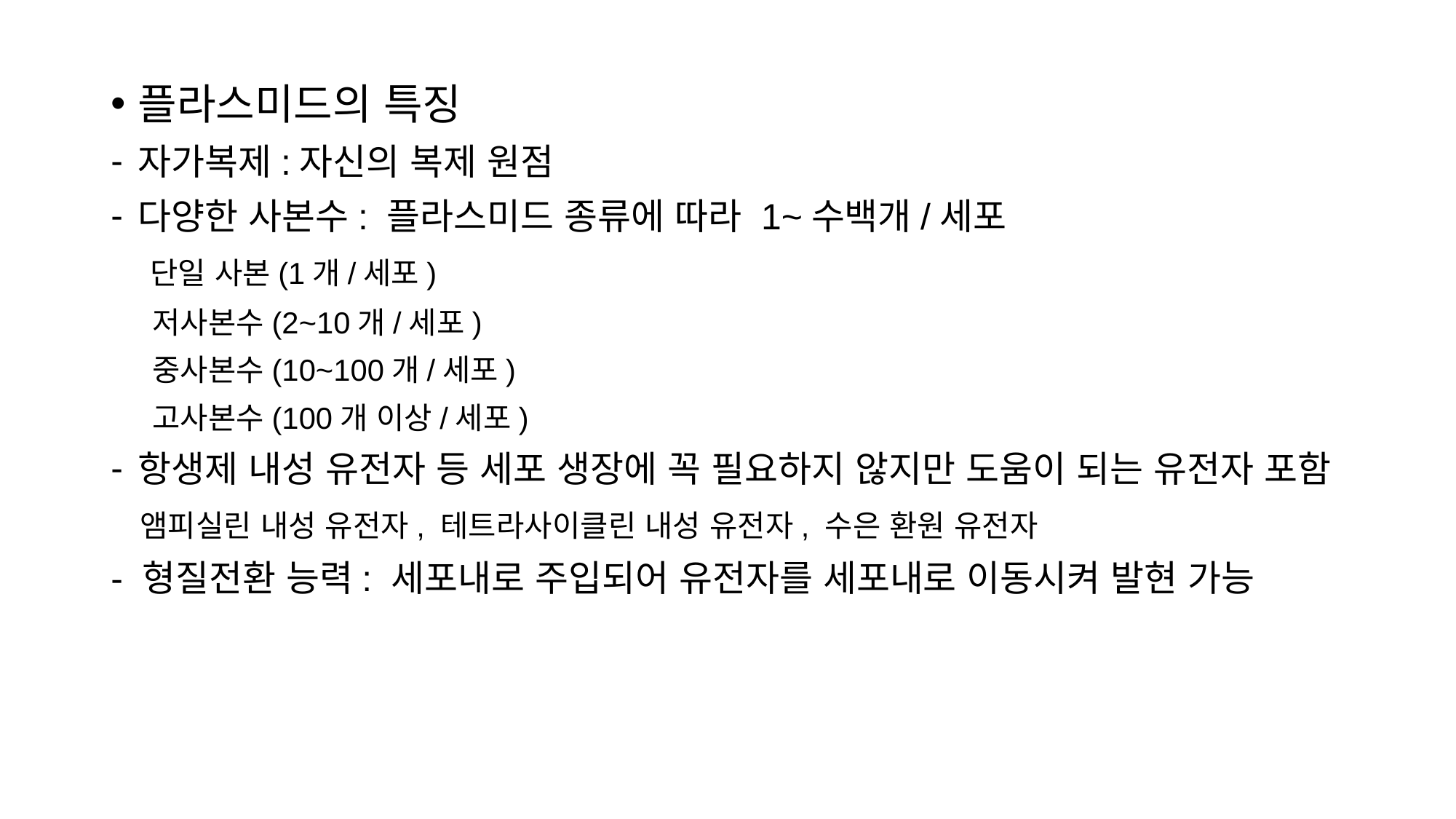

플라스미드의 특징
자가복제:자신의 복제 원점
다양한 사본수: 플라스미드 종류에 따라 1~수백개/세포
   단일 사본(1개/세포)
    저사본수(2~10개/세포)
    중사본수(10~100개/세포)
    고사본수(100개 이상/세포)
항생제 내성 유전자 등 세포 생장에 꼭 필요하지 않지만 도움이 되는 유전자 포함
  앰피실린 내성 유전자, 테트라사이클린 내성 유전자, 수은 환원 유전자
- 형질전환 능력: 세포내로 주입되어 유전자를 세포내로 이동시켜 발현 가능